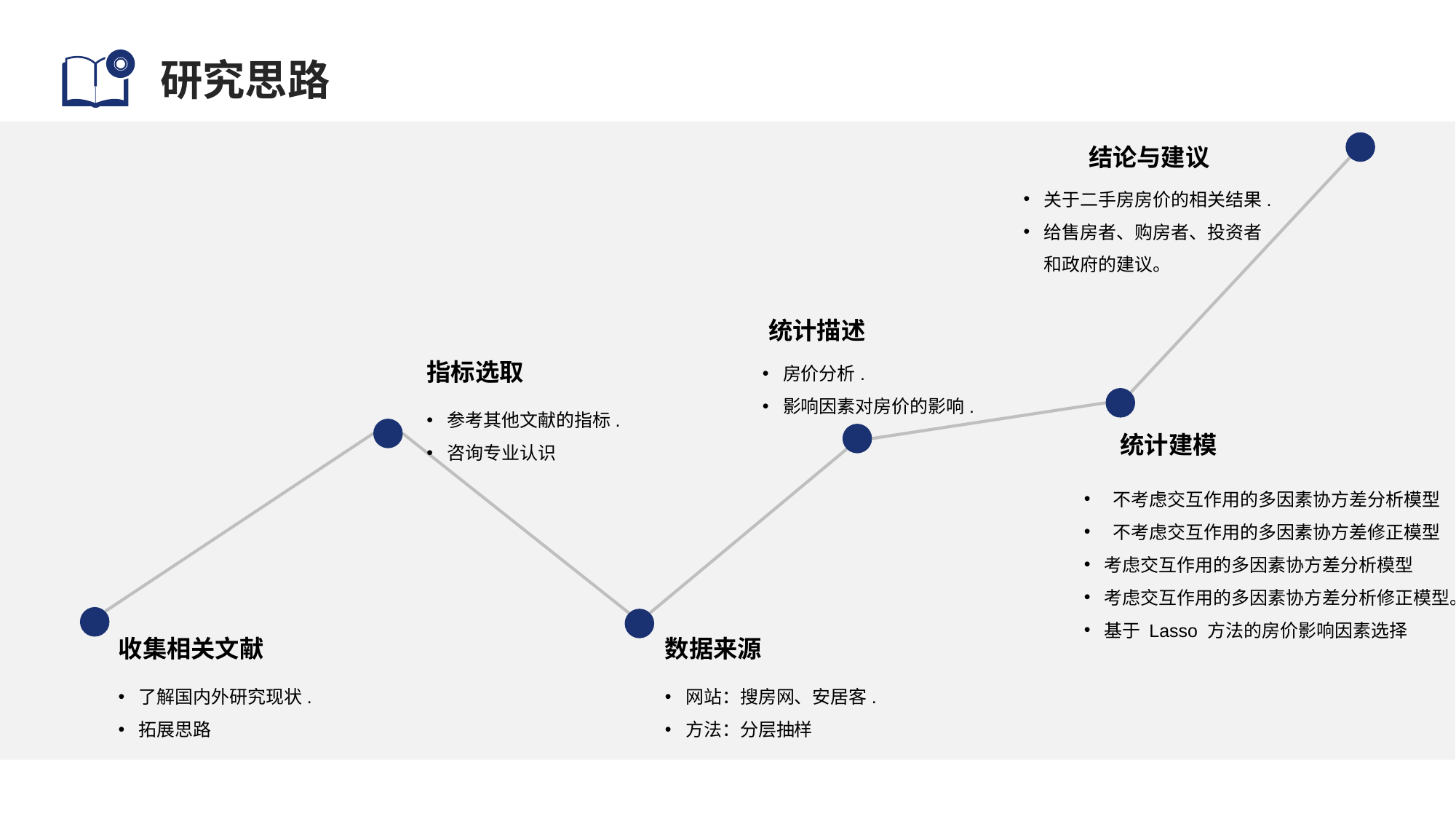

# 研究思路

结论与建议
关于二手房房价的相关结果.
给售房者、购房者、投资者和政府的建议。
统计描述
房价分析.
影响因素对房价的影响.
指标选取

参考其他文献的指标.
咨询专业认识

统计建模

 不考虑交互作用的多因素协方差分析模型
 不考虑交互作用的多因素协方差修正模型
考虑交互作用的多因素协方差分析模型
考虑交互作用的多因素协方差分析修正模型。
基于 Lasso 方法的房价影响因素选择

收集相关文献
数据来源
了解国内外研究现状.
拓展思路
网站：搜房网、安居客.
方法：分层抽样